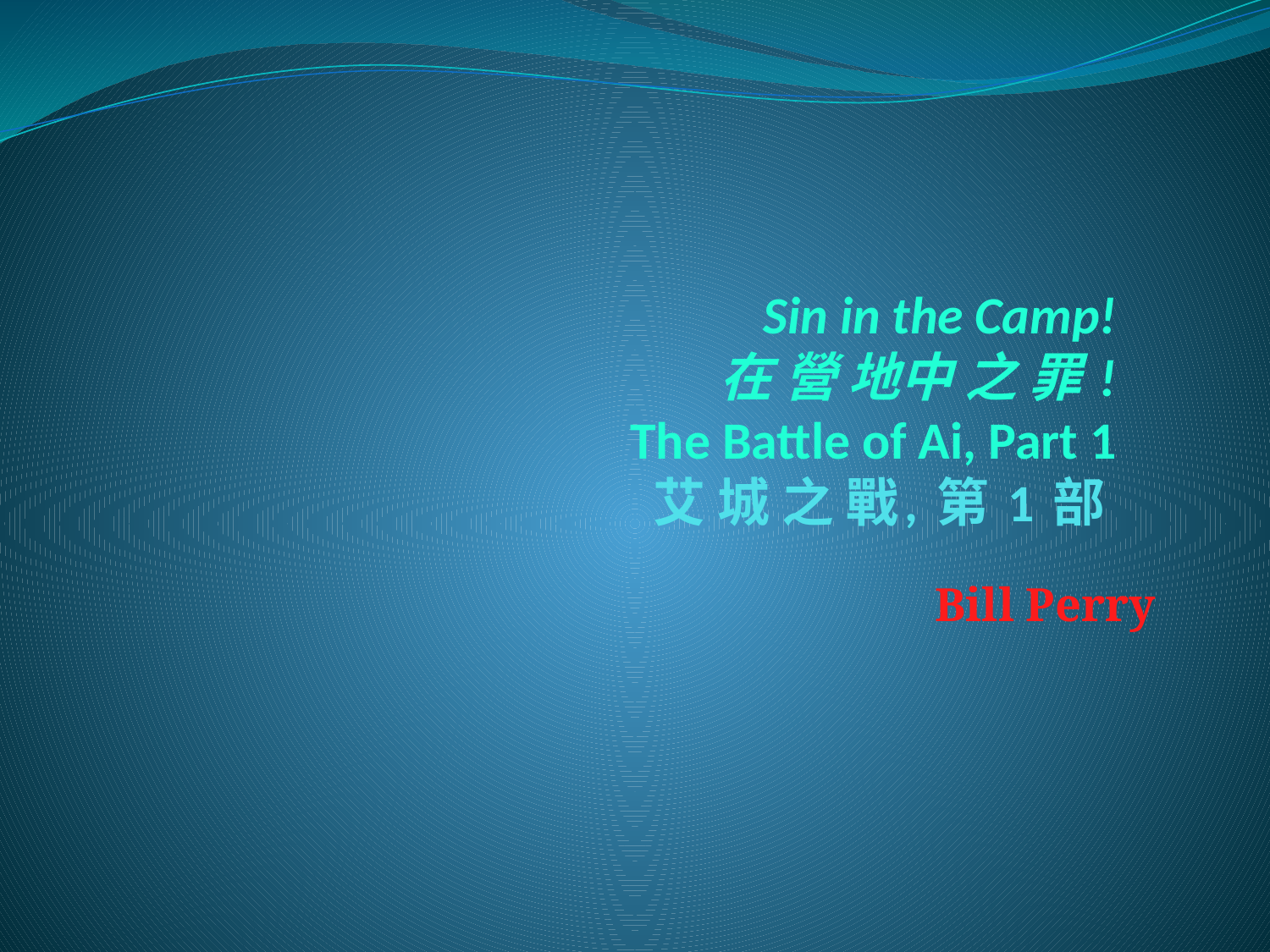

# Sin in the Camp! 在 營 地中 之 罪 ! The Battle of Ai, Part 1 艾 城 之 戰, 第 1 部
Bill Perry